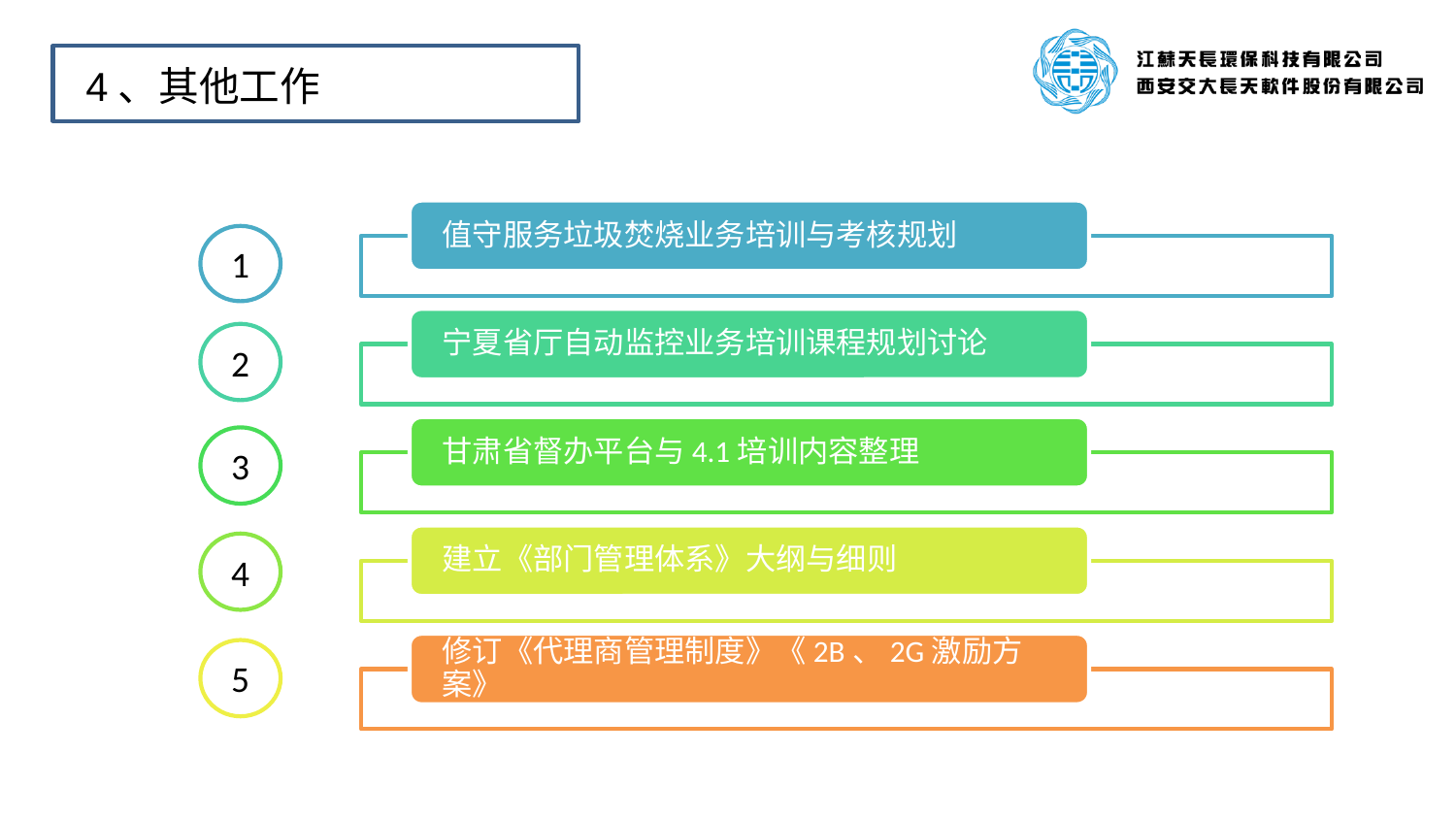

4、其他工作
值守服务垃圾焚烧业务培训与考核规划
宁夏省厅自动监控业务培训课程规划讨论
甘肃省督办平台与4.1培训内容整理
建立《部门管理体系》大纲与细则
修订《代理商管理制度》《2B、2G激励方案》
1
2
3
4
5